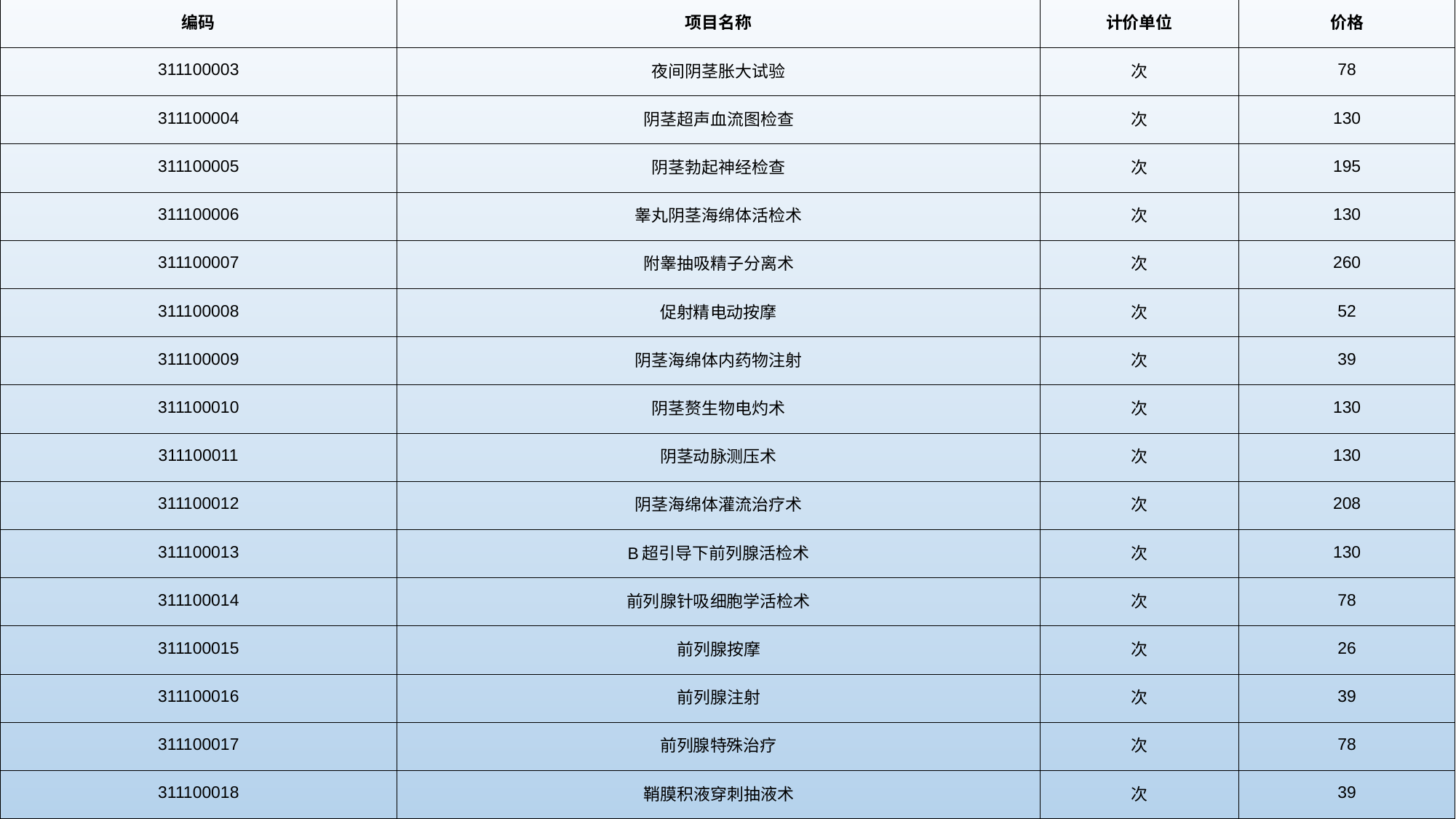

| 编码 | 项目名称 | 计价单位 | 价格 |
| --- | --- | --- | --- |
| 311100003 | 夜间阴茎胀大试验 | 次 | 78 |
| 311100004 | 阴茎超声血流图检查 | 次 | 130 |
| 311100005 | 阴茎勃起神经检查 | 次 | 195 |
| 311100006 | 睾丸阴茎海绵体活检术 | 次 | 130 |
| 311100007 | 附睾抽吸精子分离术 | 次 | 260 |
| 311100008 | 促射精电动按摩 | 次 | 52 |
| 311100009 | 阴茎海绵体内药物注射 | 次 | 39 |
| 311100010 | 阴茎赘生物电灼术 | 次 | 130 |
| 311100011 | 阴茎动脉测压术 | 次 | 130 |
| 311100012 | 阴茎海绵体灌流治疗术 | 次 | 208 |
| 311100013 | B超引导下前列腺活检术 | 次 | 130 |
| 311100014 | 前列腺针吸细胞学活检术 | 次 | 78 |
| 311100015 | 前列腺按摩 | 次 | 26 |
| 311100016 | 前列腺注射 | 次 | 39 |
| 311100017 | 前列腺特殊治疗 | 次 | 78 |
| 311100018 | 鞘膜积液穿刺抽液术 | 次 | 39 |